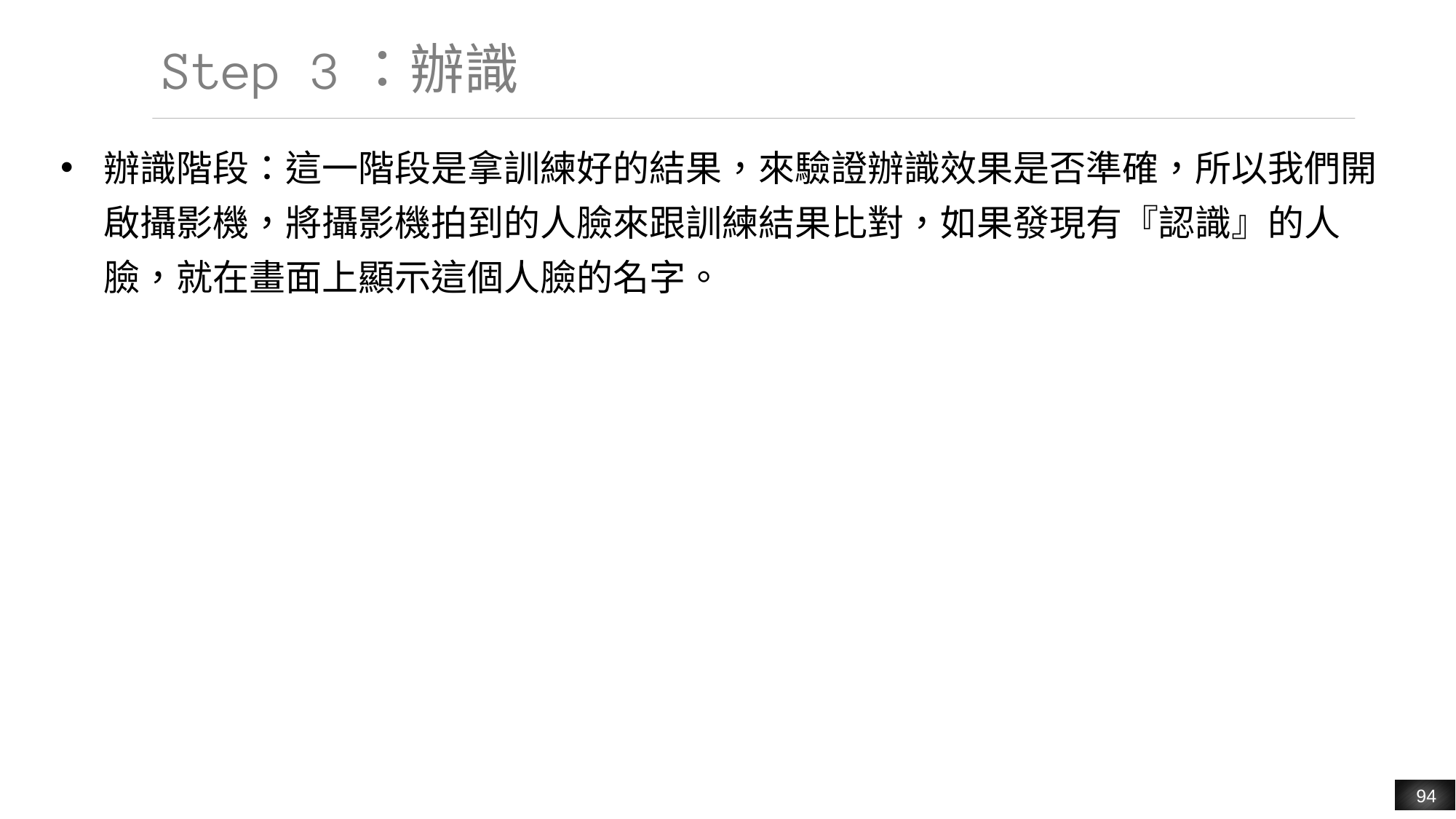

# Step 3：辦識
辦識階段：這一階段是拿訓練好的結果，來驗證辦識效果是否準確，所以我們開啟攝影機，將攝影機拍到的人臉來跟訓練結果比對，如果發現有『認識』的人臉，就在畫面上顯示這個人臉的名字。